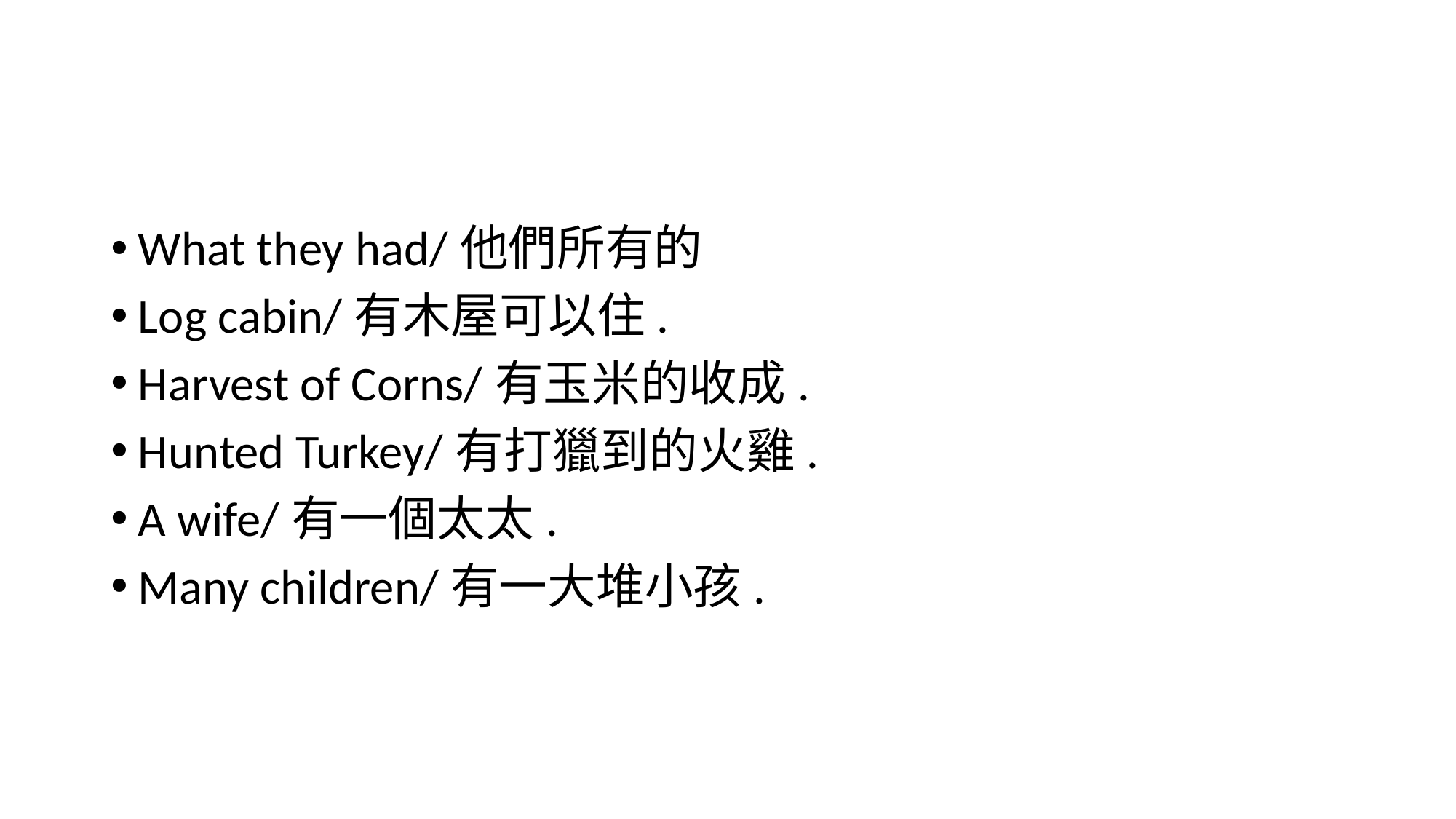

#
What they had/他們所有的
Log cabin/有木屋可以住.
Harvest of Corns/有玉米的收成.
Hunted Turkey/有打獵到的火雞.
A wife/有一個太太.
Many children/有一大堆小孩.